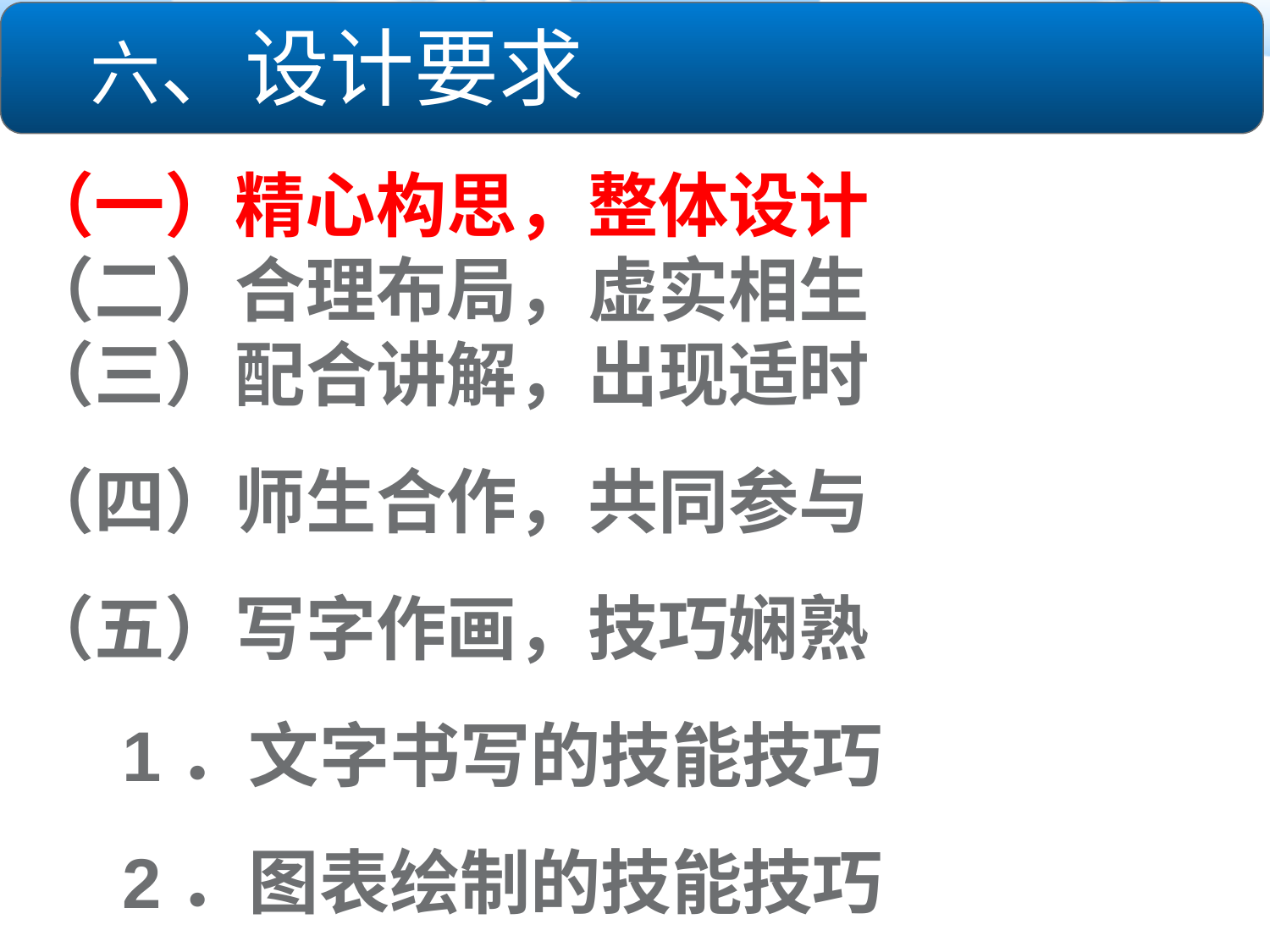

六、设计要求
（一）精心构思，整体设计
（二）合理布局，虚实相生
（三）配合讲解，出现适时
（四）师生合作，共同参与
（五）写字作画，技巧娴熟
     1．文字书写的技能技巧
     2．图表绘制的技能技巧